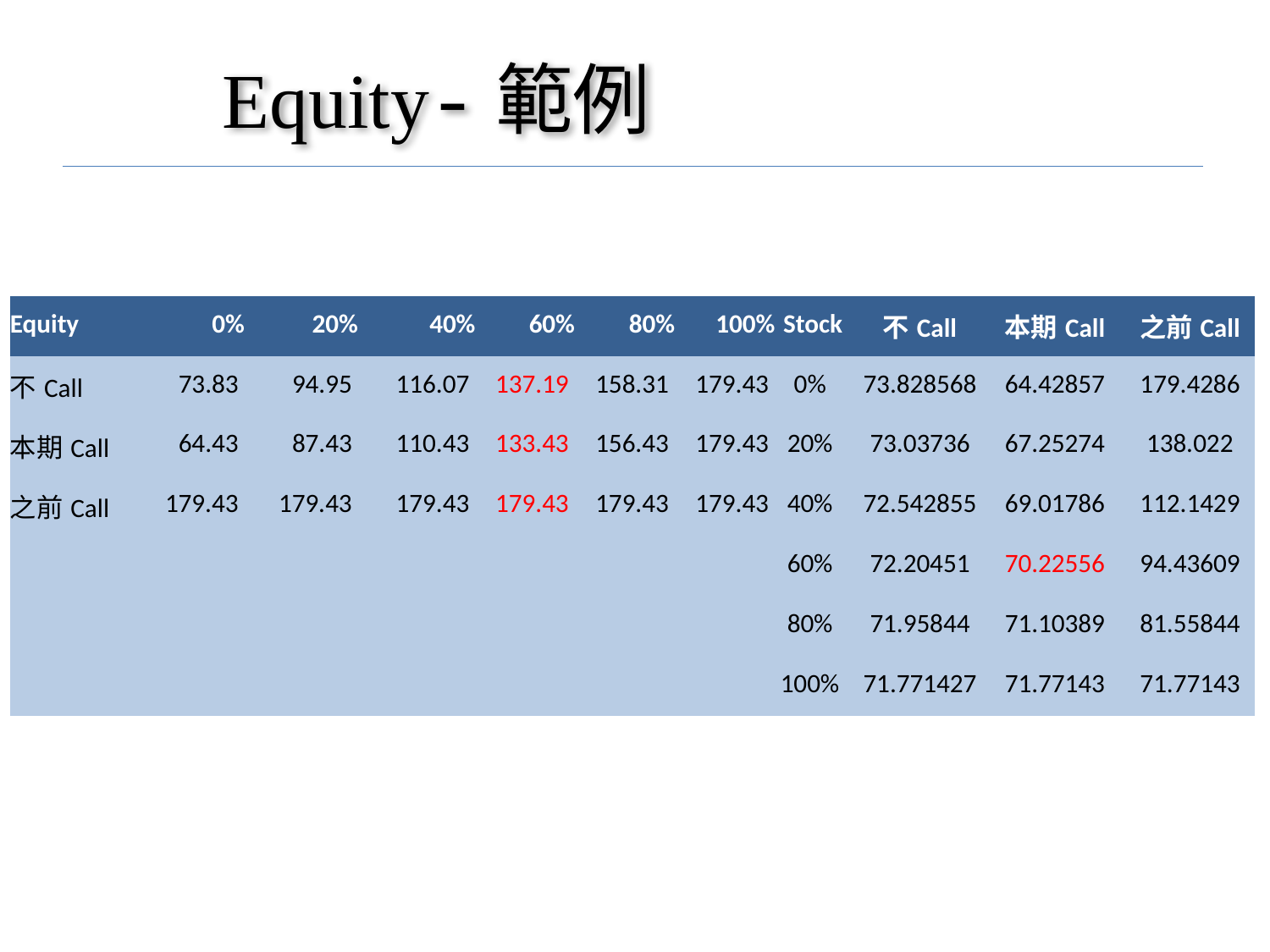

# Equity-範例
| Stock | 不Call | 本期Call | 之前Call |
| --- | --- | --- | --- |
| 0% | 73.828568 | 64.42857 | 179.4286 |
| 20% | 73.03736 | 67.25274 | 138.022 |
| 40% | 72.542855 | 69.01786 | 112.1429 |
| 60% | 72.20451 | 70.22556 | 94.43609 |
| 80% | 71.95844 | 71.10389 | 81.55844 |
| 100% | 71.771427 | 71.77143 | 71.77143 |
| Equity | 0% | 20% | 40% | 60% | 80% | 100% |
| --- | --- | --- | --- | --- | --- | --- |
| 不Call | 73.83 | 94.95 | 116.07 | 137.19 | 158.31 | 179.43 |
| 本期Call | 64.43 | 87.43 | 110.43 | 133.43 | 156.43 | 179.43 |
| 之前Call | 179.43 | 179.43 | 179.43 | 179.43 | 179.43 | 179.43 |
|  |  |  |  |  |  |  |
|  |  |  |  |  |  |  |
|  |  |  |  |  |  |  |